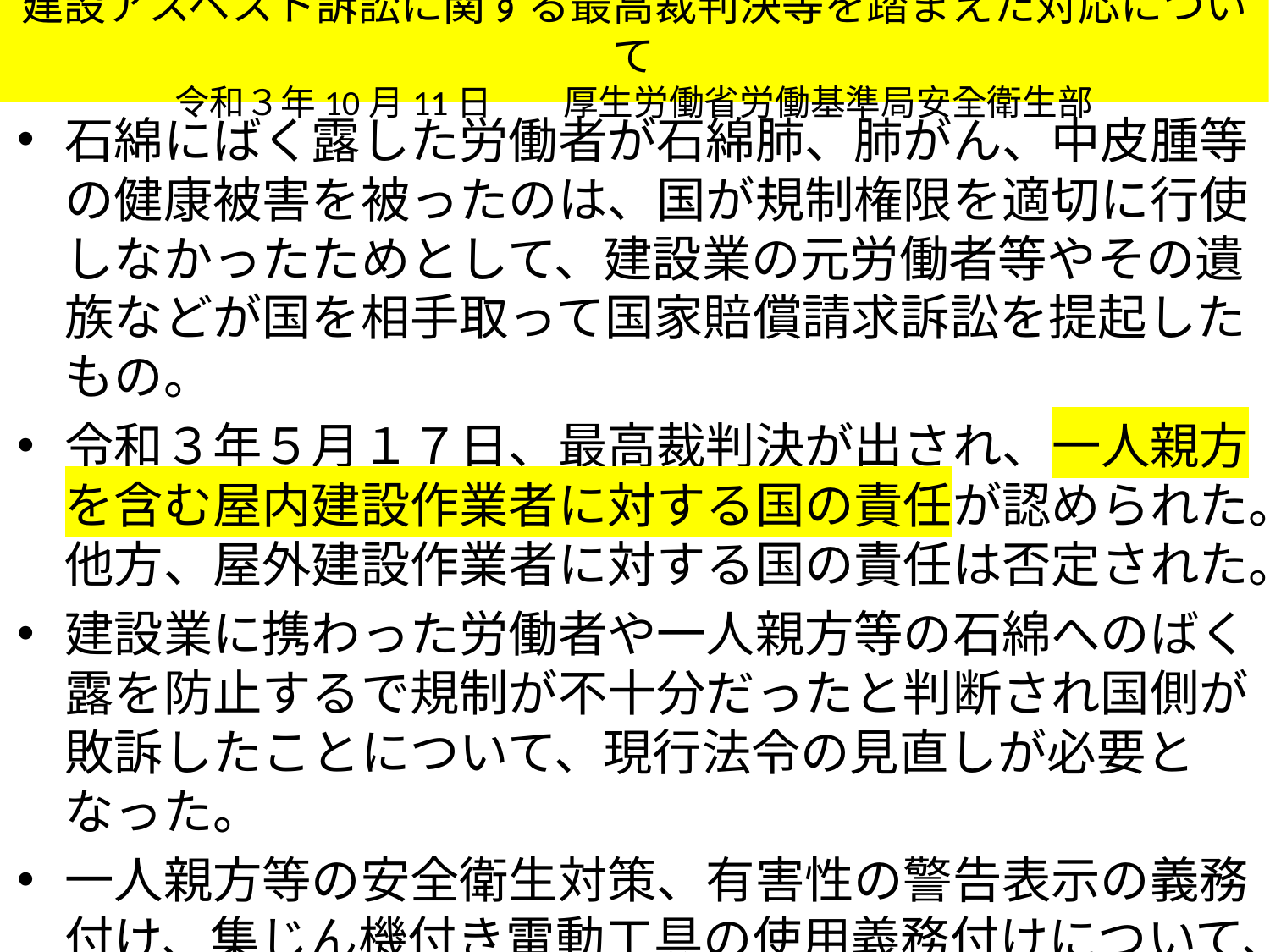

# 建設アスベスト訴訟に関する最高裁判決等を踏まえた対応について 令和３年10月11日　　厚生労働省労働基準局安全衛生部
石綿にばく露した労働者が石綿肺、肺がん、中皮腫等の健康被害を被ったのは、国が規制権限を適切に行使しなかったためとして、建設業の元労働者等やその遺族などが国を相手取って国家賠償請求訴訟を提起したもの。
令和３年５月１７日、最高裁判決が出され、一人親方を含む屋内建設作業者に対する国の責任が認められた。他方、屋外建設作業者に対する国の責任は否定された。
建設業に携わった労働者や一人親方等の石綿へのばく露を防止するで規制が不十分だったと判断され国側が敗訴したことについて、現行法令の見直しが必要となった。
一人親方等の安全衛生対策、有害性の警告表示の義務付け、集じん機付き電動工具の使用義務付けについて、規制の改正が始まった。